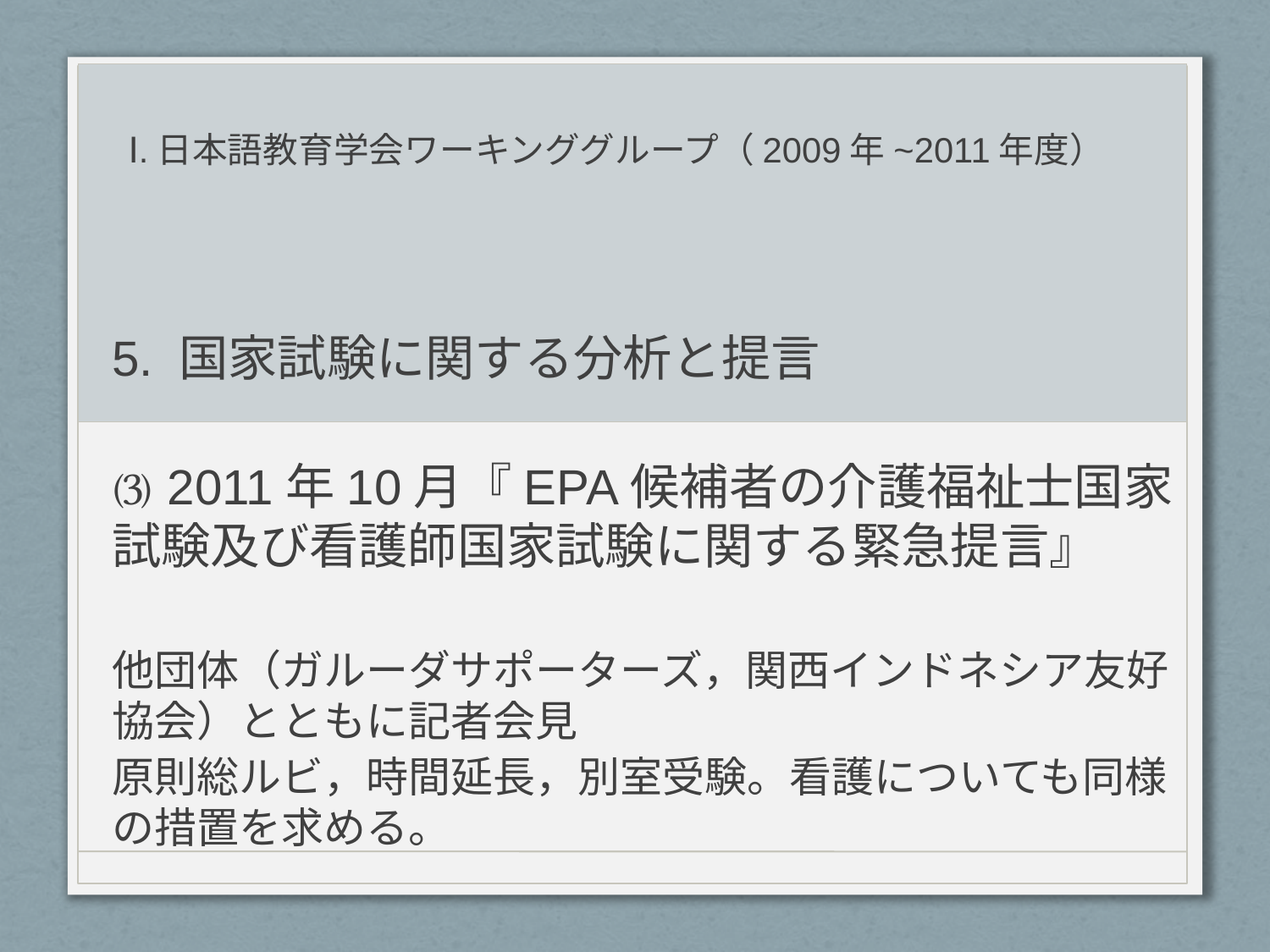

# Ⅰ.日本語教育学会ワーキンググループ（2009年~2011年度）
5. 国家試験に関する分析と提言

⑶ 2011年10月『EPA候補者の介護福祉士国家試験及び看護師国家試験に関する緊急提言』

他団体（ガルーダサポーターズ，関西インドネシア友好協会）とともに記者会見
原則総ルビ，時間延長，別室受験。看護についても同様の措置を求める。